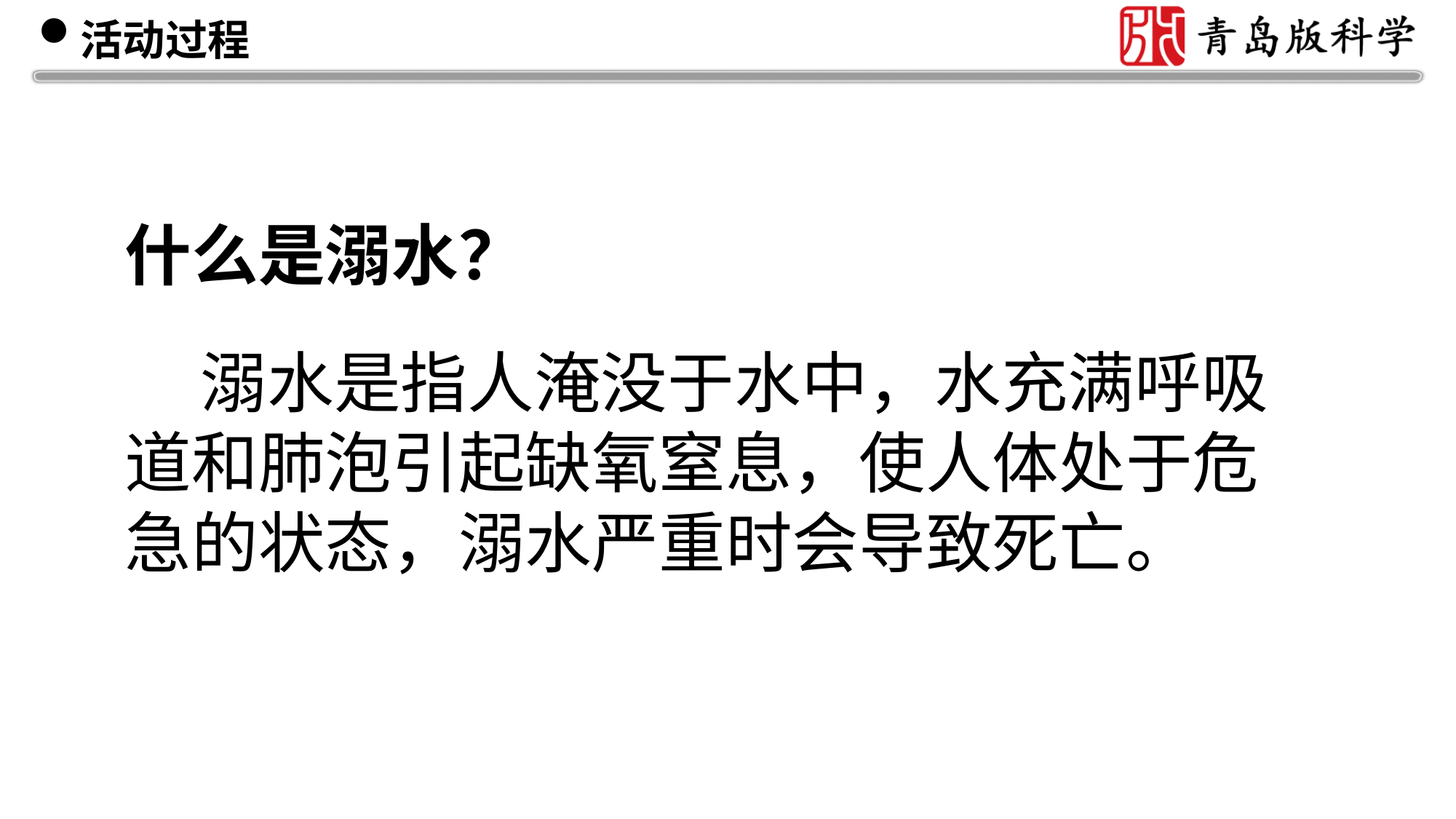

什么是溺水？
    溺水是指人淹没于水中，水充满呼吸道和肺泡引起缺氧窒息，使人体处于危急的状态，溺水严重时会导致死亡。